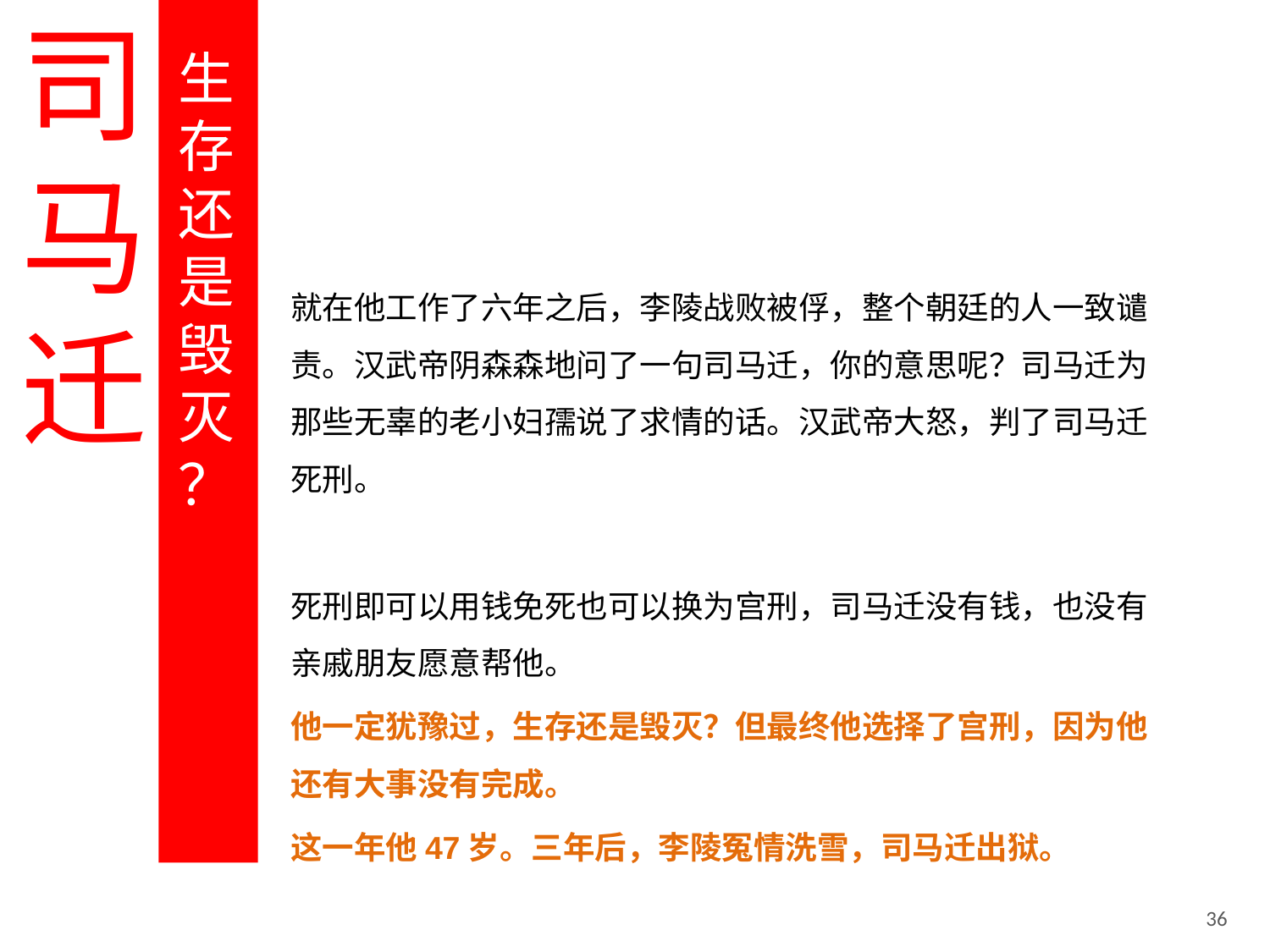

司马迁
生存还是毁灭
？
就在他工作了六年之后，李陵战败被俘，整个朝廷的人一致谴责。汉武帝阴森森地问了一句司马迁，你的意思呢？司马迁为那些无辜的老小妇孺说了求情的话。汉武帝大怒，判了司马迁死刑。

死刑即可以用钱免死也可以换为宫刑，司马迁没有钱，也没有亲戚朋友愿意帮他。
他一定犹豫过，生存还是毁灭？但最终他选择了宫刑，因为他还有大事没有完成。
这一年他47岁。三年后，李陵冤情洗雪，司马迁出狱。
36